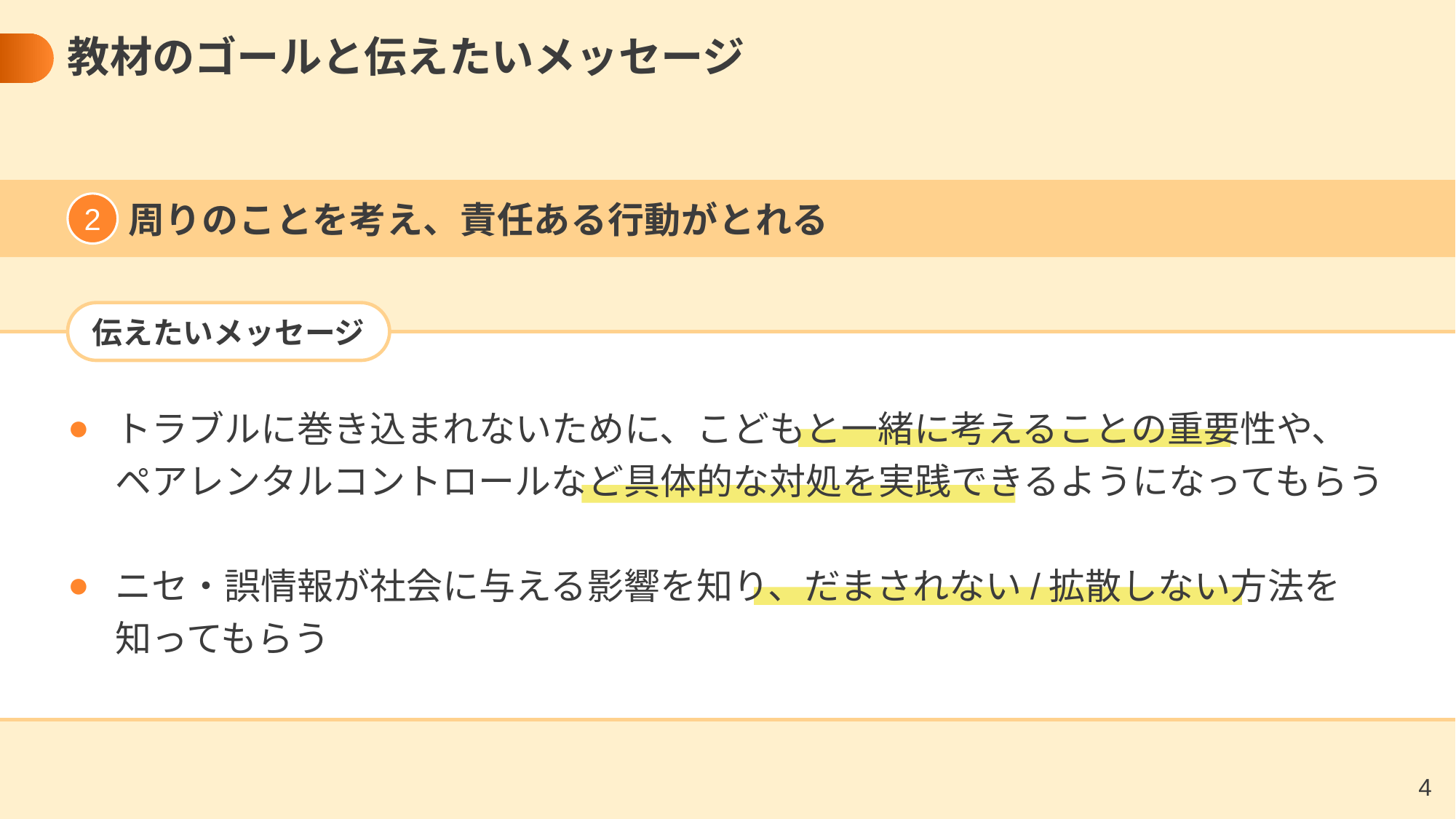

# 教材のゴールと伝えたいメッセージ
周りのことを考え、責任ある行動がとれる
2

伝えたいメッセージ

トラブルに巻き込まれないために、こどもと一緒に考えることの重要性や、
ペアレンタルコントロールなど具体的な対処を実践できるようになってもらう

ニセ・誤情報が社会に与える影響を知り、だまされない/拡散しない方法を
知ってもらう
4